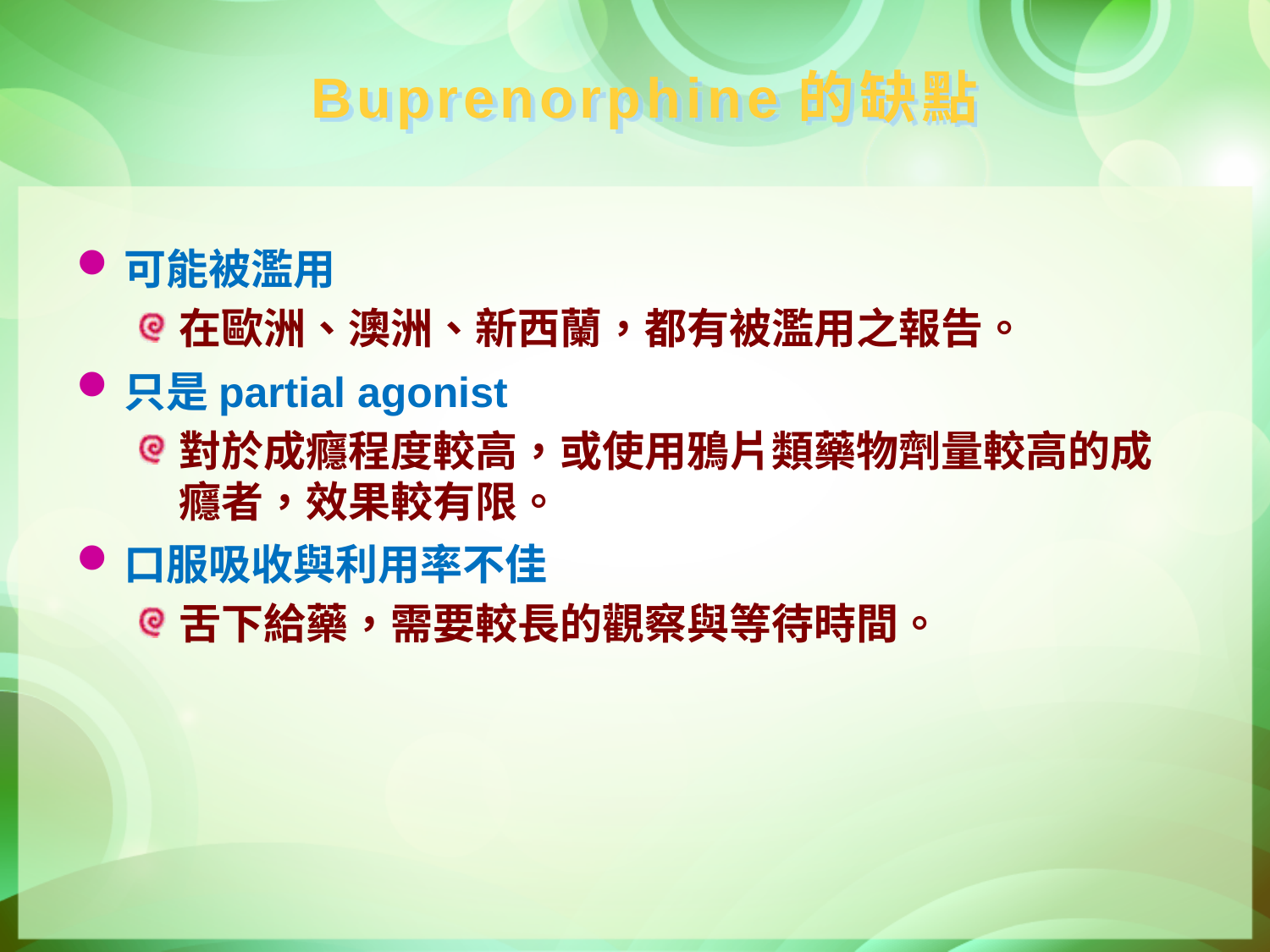

Buprenorphine的缺點
可能被濫用
在歐洲、澳洲、新西蘭，都有被濫用之報告。
只是partial agonist
對於成癮程度較高，或使用鴉片類藥物劑量較高的成癮者，效果較有限。
口服吸收與利用率不佳
舌下給藥，需要較長的觀察與等待時間。